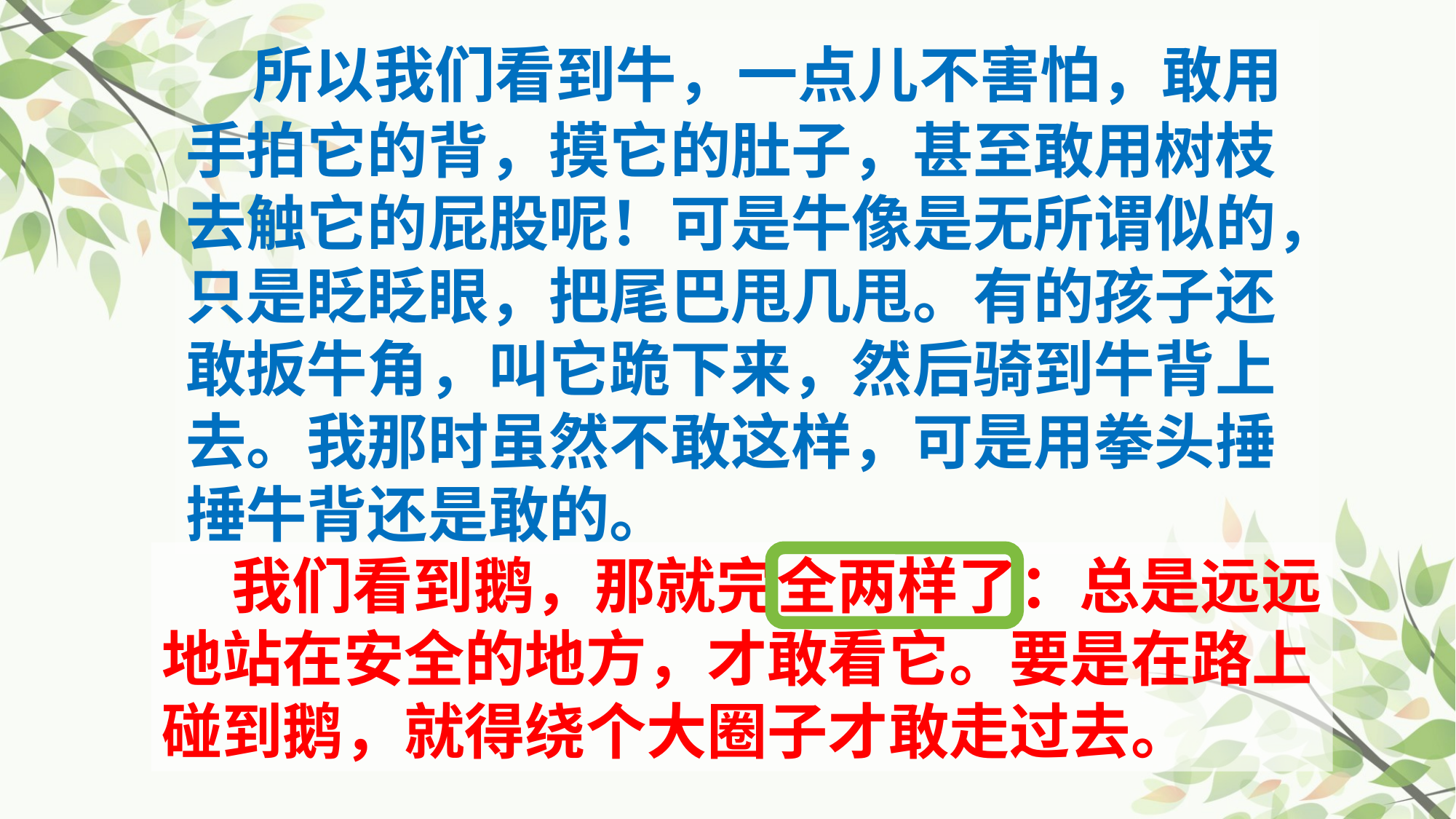

所以我们看到牛，一点儿不害怕，敢用手拍它的背，摸它的肚子，甚至敢用树枝去触它的屁股呢！可是牛像是无所谓似的，只是眨眨眼，把尾巴甩几甩。有的孩子还敢扳牛角，叫它跪下来，然后骑到牛背上去。我那时虽然不敢这样，可是用拳头捶捶牛背还是敢的。
    我们看到鹅，那就完全两样了：总是远远地站在安全的地方，才敢看它。要是在路上碰到鹅，就得绕个大圈子才敢走过去。